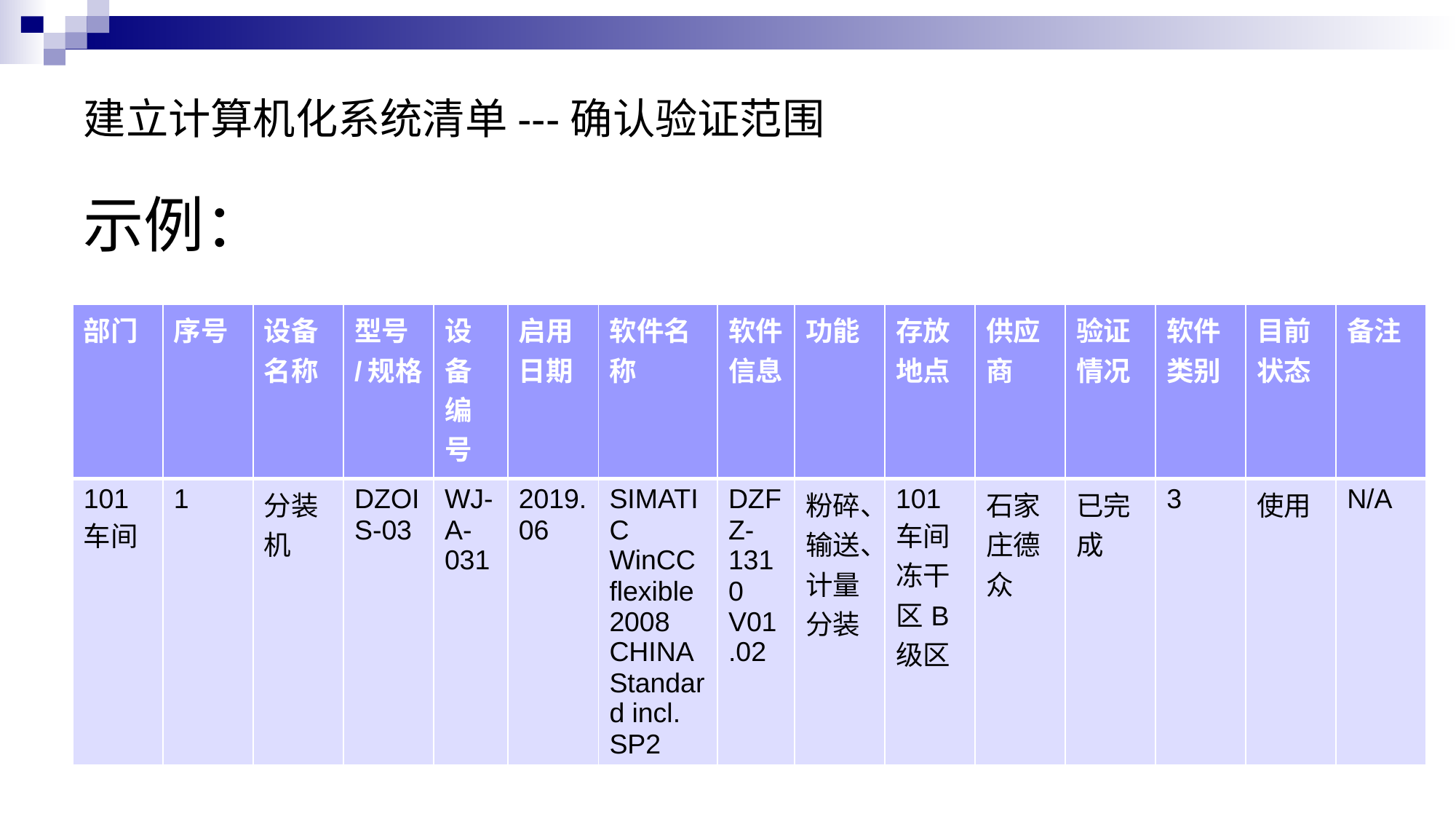

# 建立计算机化系统清单---确认验证范围
示例：
| 部门 | 序号 | 设备名称 | 型号/规格 | 设备编号 | 启用日期 | 软件名称 | 软件信息 | 功能 | 存放地点 | 供应商 | 验证情况 | 软件类别 | 目前状态 | 备注 |
| --- | --- | --- | --- | --- | --- | --- | --- | --- | --- | --- | --- | --- | --- | --- |
| 101车间 | 1 | 分装机 | DZOIS-03 | WJ-A-031 | 2019.06 | SIMATIC WinCC flexible 2008 CHINA Standard incl. SP2 | DZFZ-1310 V01.02 | 粉碎、输送、计量分装 | 101车间冻干区B级区 | 石家庄德众 | 已完成 | 3 | 使用 | N/A |